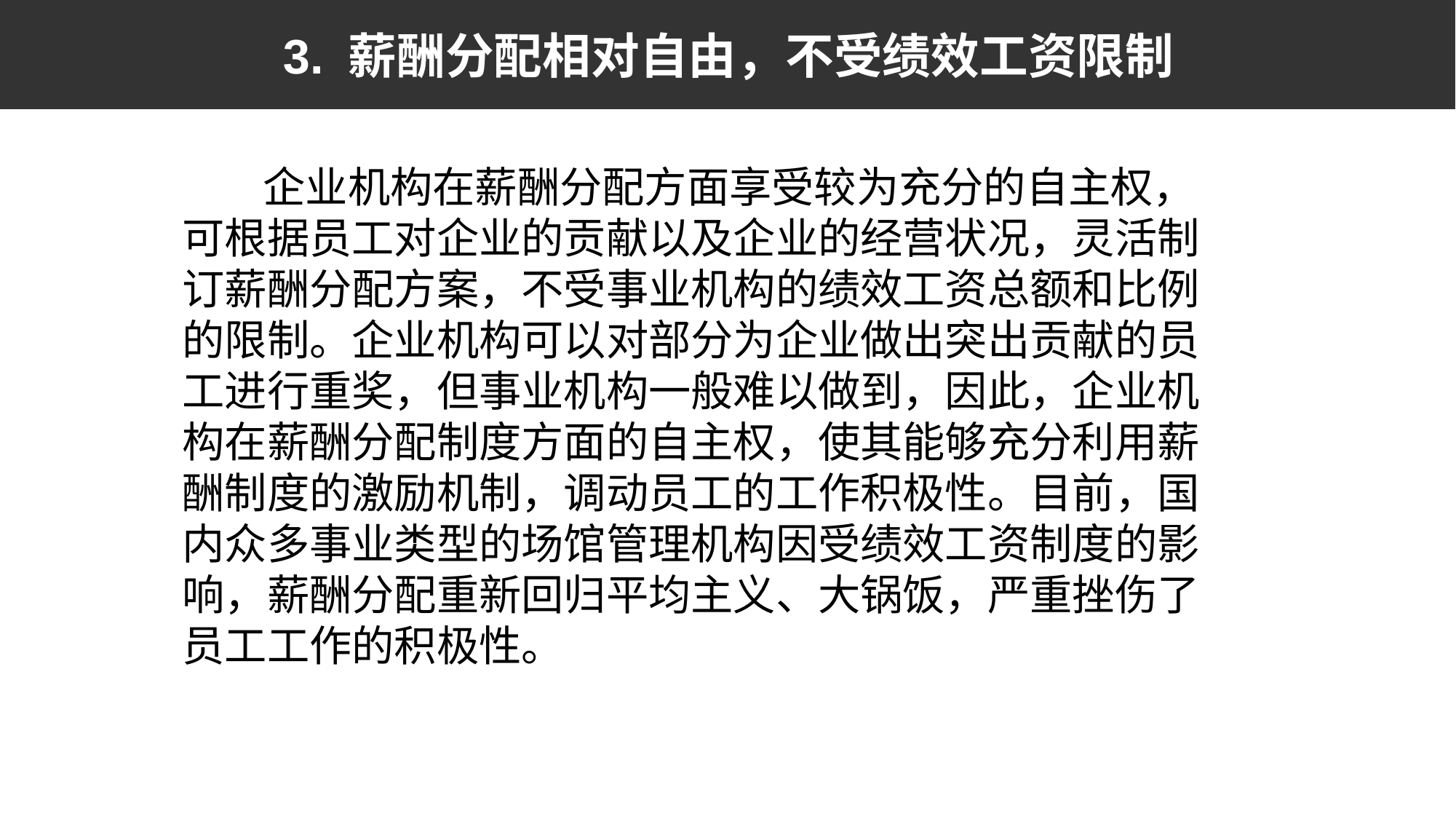

# 3. 薪酬分配相对自由，不受绩效工资限制
            企业机构在薪酬分配方面享受较为充分的自主权，可根据员工对企业的贡献以及企业的经营状况，灵活制订薪酬分配方案，不受事业机构的绩效工资总额和比例的限制。企业机构可以对部分为企业做出突出贡献的员工进行重奖，但事业机构一般难以做到，因此，企业机构在薪酬分配制度方面的自主权，使其能够充分利用薪酬制度的激励机制，调动员工的工作积极性。目前，国内众多事业类型的场馆管理机构因受绩效工资制度的影响，薪酬分配重新回归平均主义、大锅饭，严重挫伤了员工工作的积极性。